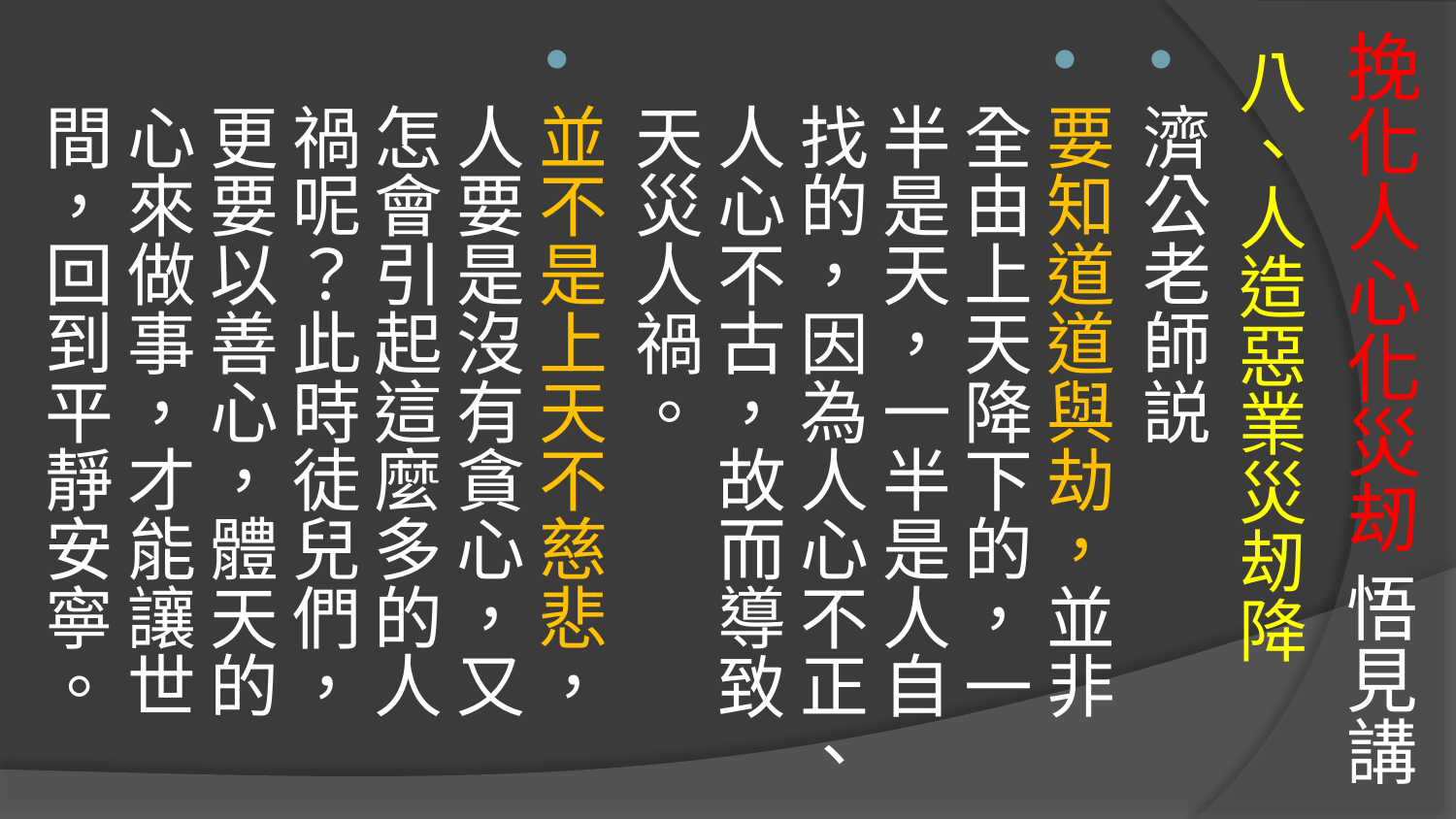

# 挽化人心化災刼 悟見講
八、人造惡業災刼降
濟公老師説
要知道道與劫，並非全由上天降下的，一半是天，一半是人自找的，因為人心不正、人心不古，故而導致天災人禍。
並不是上天不慈悲，人要是沒有貪心，又怎會引起這麼多的人禍呢？此時徒兒們，更要以善心，體天的心來做事，才能讓世間，回到平靜安寧。